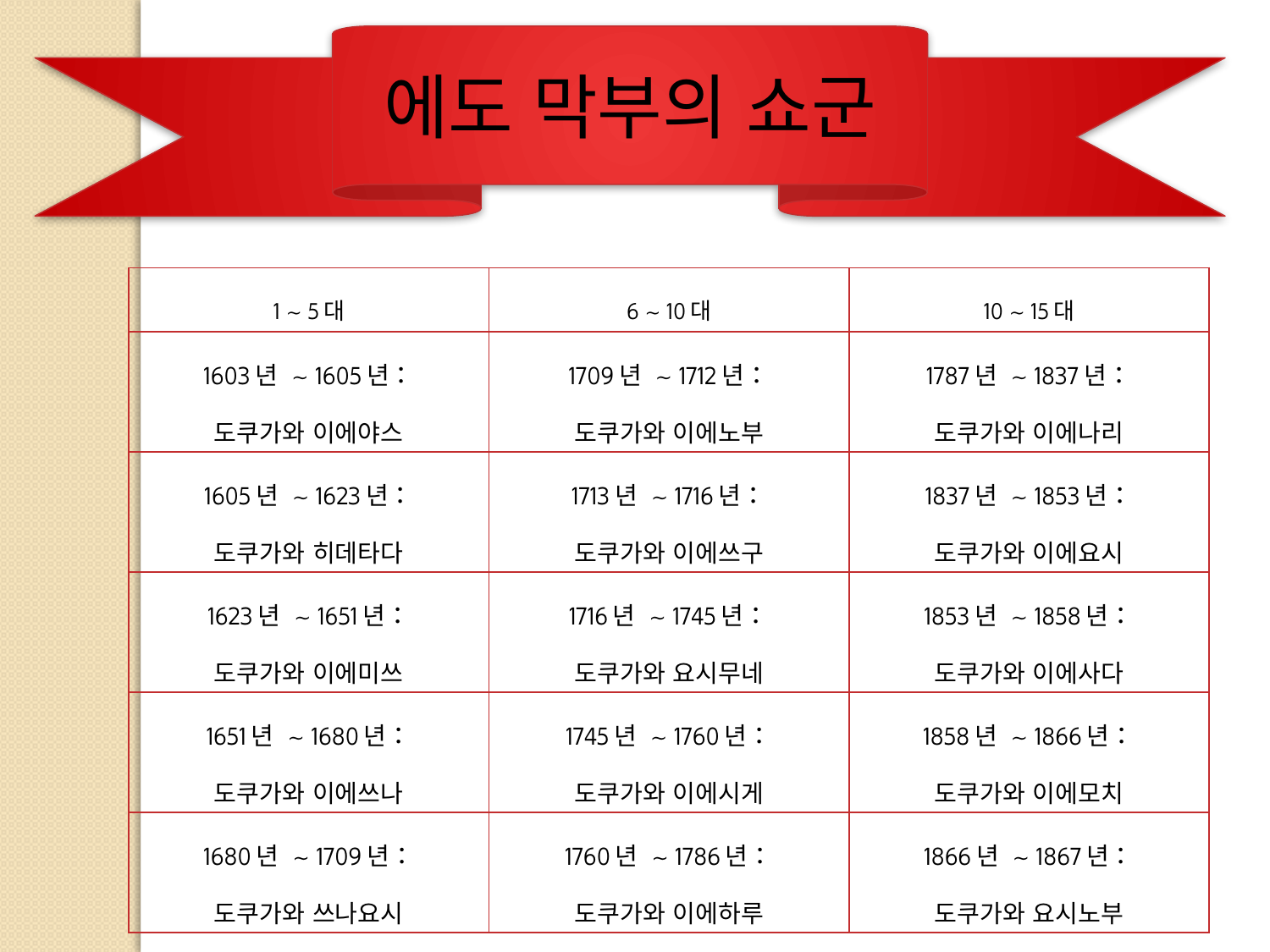

에도 막부의 쇼군
| 1 ~ 5대 | 6 ~ 10대 | 10 ~ 15대 |
| --- | --- | --- |
| 1603년 ~ 1605년： 도쿠가와 이에야스 | 1709년 ~ 1712년： 도쿠가와 이에노부 | 1787년 ~ 1837년： 도쿠가와 이에나리 |
| 1605년 ~ 1623년： 도쿠가와 히데타다 | 1713년 ~ 1716년： 도쿠가와 이에쓰구 | 1837년 ~ 1853년： 도쿠가와 이에요시 |
| 1623년 ~ 1651년： 도쿠가와 이에미쓰 | 1716년 ~ 1745년： 도쿠가와 요시무네 | 1853년 ~ 1858년： 도쿠가와 이에사다 |
| 1651년 ~ 1680년： 도쿠가와 이에쓰나 | 1745년 ~ 1760년： 도쿠가와 이에시게 | 1858년 ~ 1866년： 도쿠가와 이에모치 |
| 1680년 ~ 1709년： 도쿠가와 쓰나요시 | 1760년 ~ 1786년： 도쿠가와 이에하루 | 1866년 ~ 1867년： 도쿠가와 요시노부 |